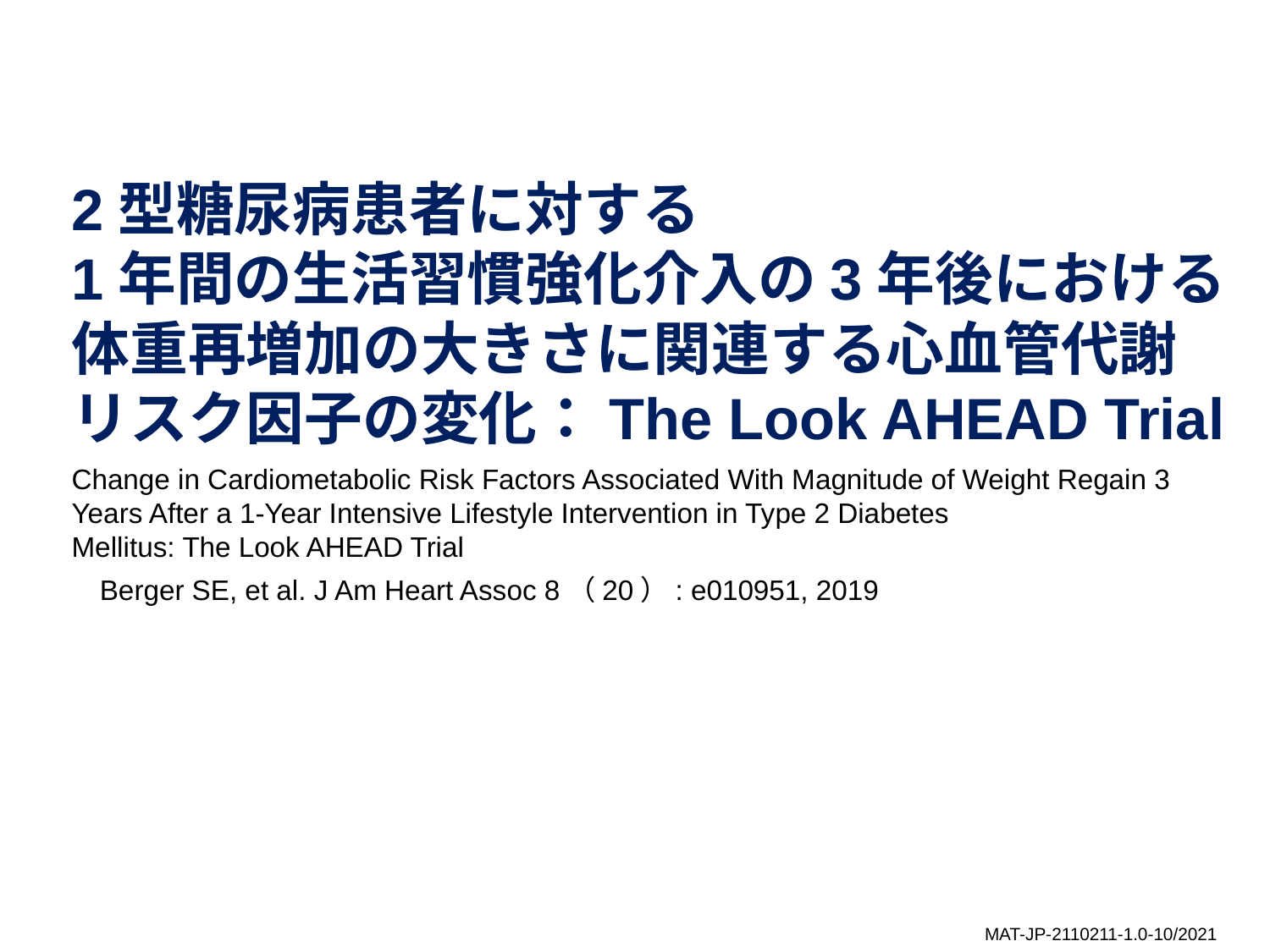

2型糖尿病患者に対する
1年間の生活習慣強化介入の3年後における
体重再増加の大きさに関連する心血管代謝
リスク因子の変化：The Look AHEAD Trial
Change in Cardiometabolic Risk Factors Associated With Magnitude of Weight Regain 3 Years After a 1-Year Intensive Lifestyle Intervention in Type 2 Diabetes
Mellitus: The Look AHEAD Trial
Berger SE, et al. J Am Heart Assoc 8（20）: e010951, 2019
MAT-JP-2110211-1.0-10/2021